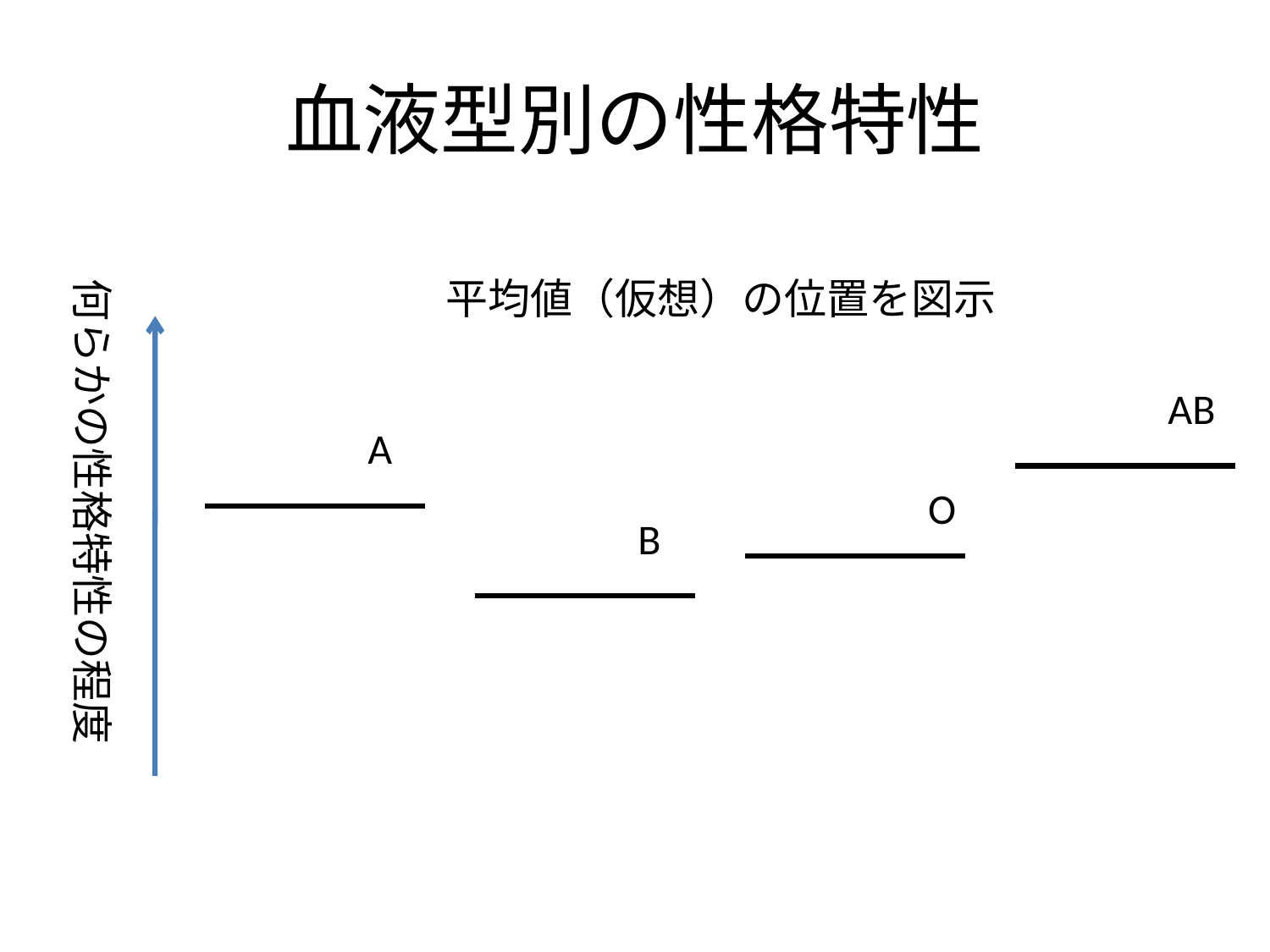

# 血液型別の性格特性
何らかの性格特性の程度
平均値（仮想）の位置を図示
AB
A
O
B